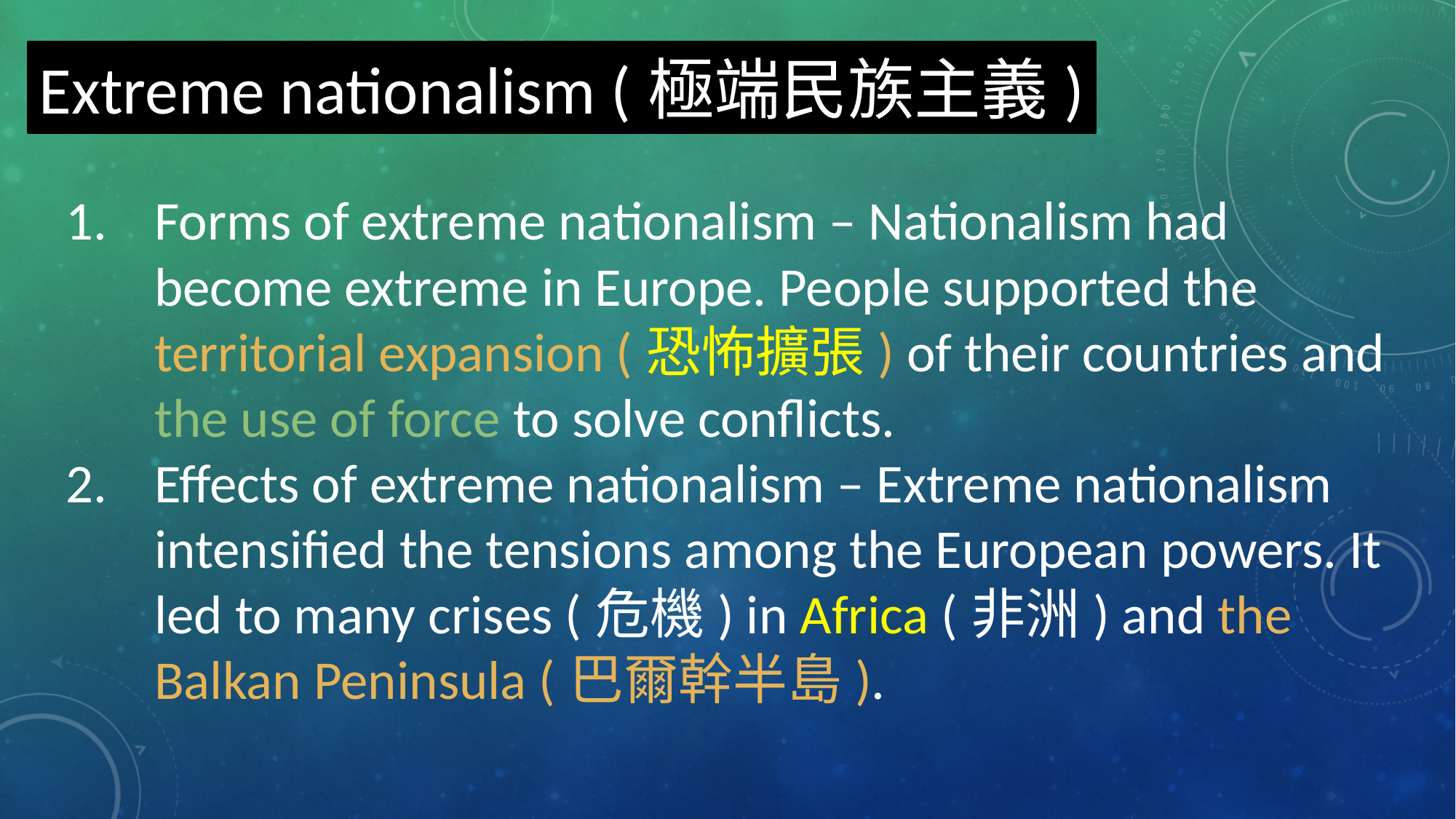

Extreme nationalism (極端民族主義)
Forms of extreme nationalism – Nationalism had become extreme in Europe. People supported the territorial expansion (恐怖擴張) of their countries and the use of force to solve conflicts.
Effects of extreme nationalism – Extreme nationalism intensified the tensions among the European powers. It led to many crises (危機) in Africa (非洲) and the Balkan Peninsula (巴爾幹半島).